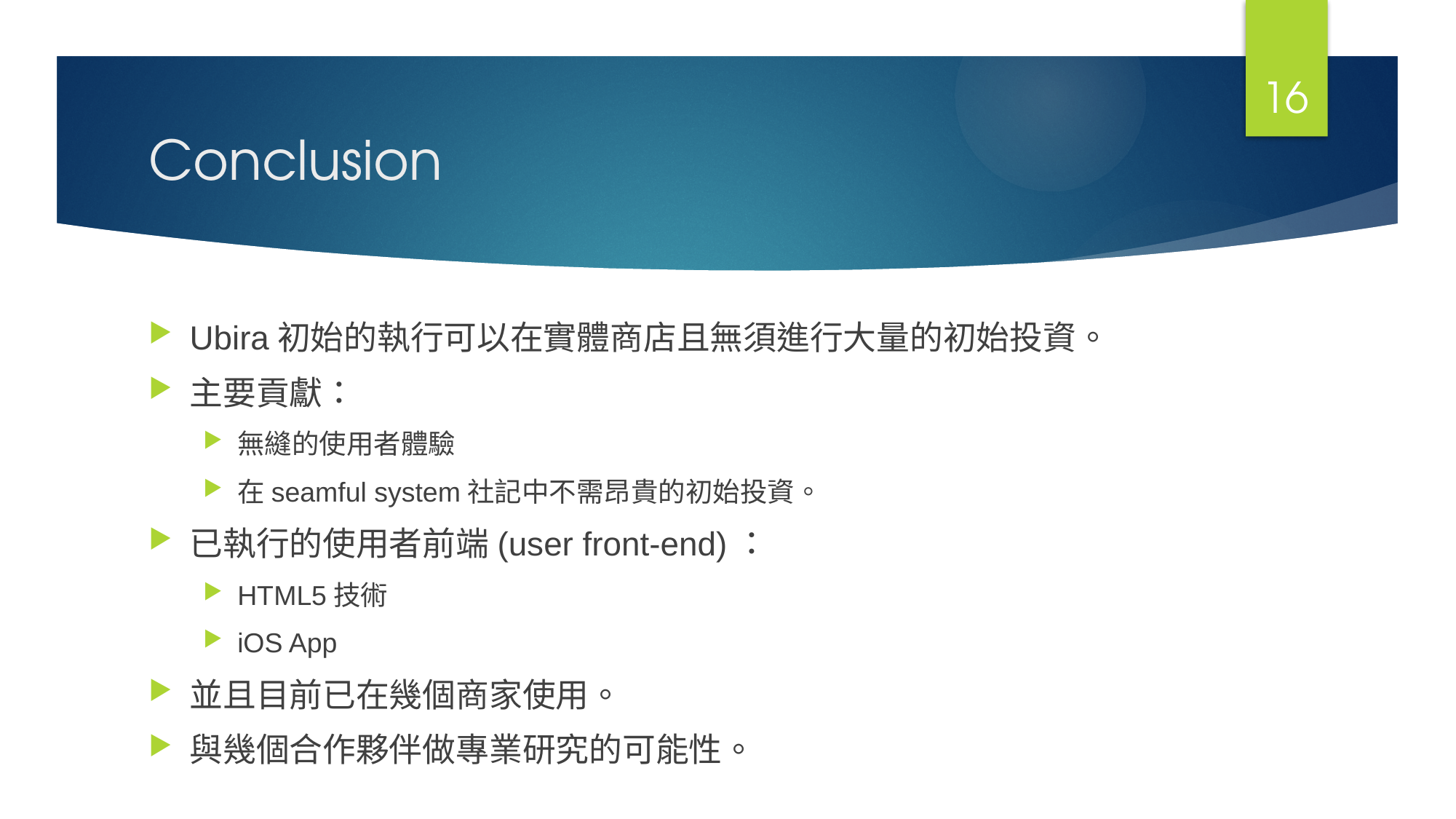

16
# Conclusion
Ubira初始的執行可以在實體商店且無須進行大量的初始投資。
主要貢獻：
無縫的使用者體驗
在seamful system社記中不需昂貴的初始投資。
已執行的使用者前端(user front-end)：
HTML5技術
iOS App
並且目前已在幾個商家使用。
與幾個合作夥伴做專業研究的可能性。